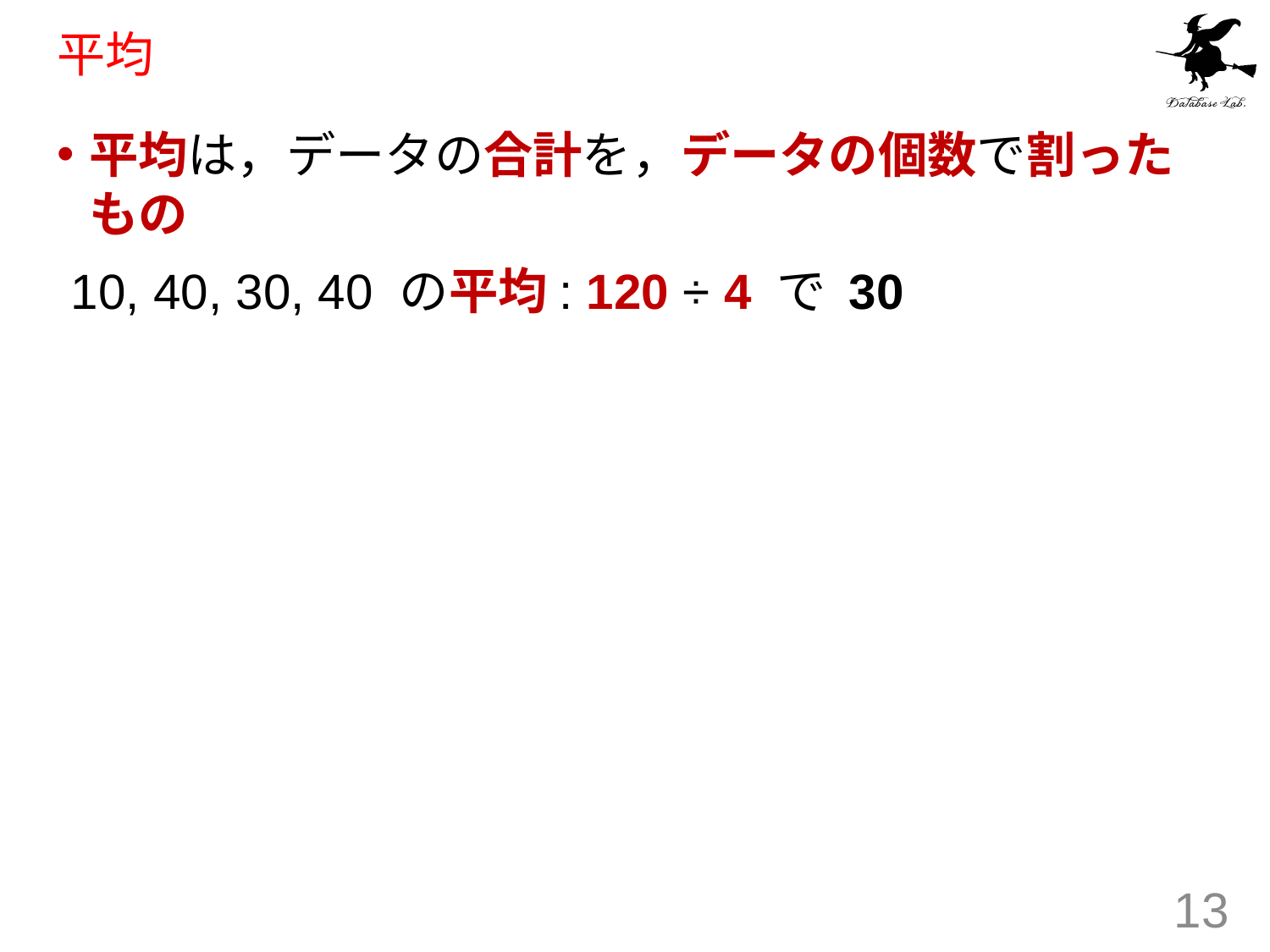

# 平均
平均は，データの合計を，データの個数で割ったもの
 10, 40, 30, 40 の平均: 120 ÷ 4 で 30

13